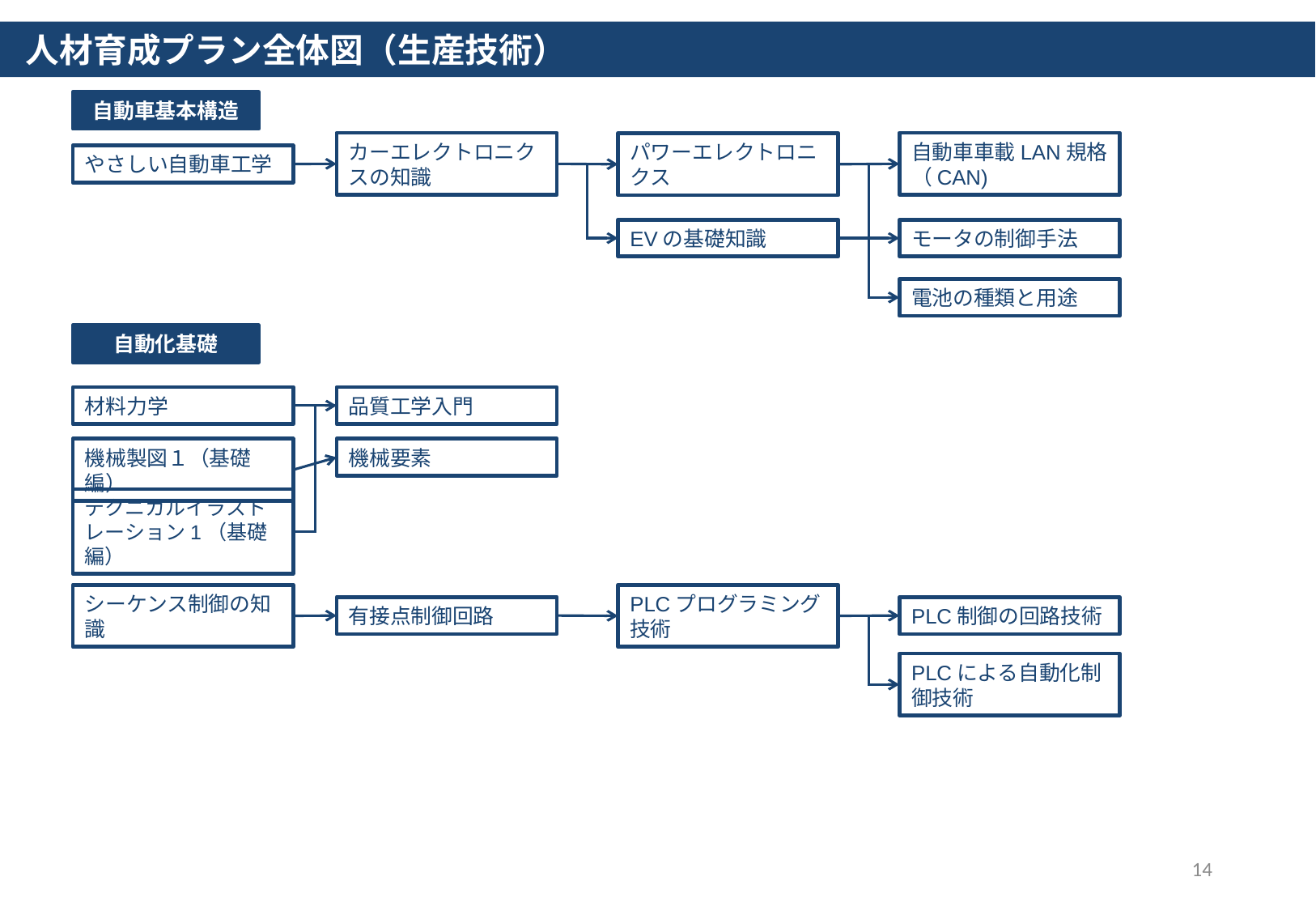

人材育成プラン全体図（生産技術）
自動車基本構造
カーエレクトロニクスの知識
自動車車載LAN規格（CAN)
パワーエレクトロニクス
やさしい自動車工学
EVの基礎知識
モータの制御手法
電池の種類と用途
自動化基礎
材料力学
品質工学入門
機械製図１（基礎編）
機械要素
テクニカルイラストレーション1（基礎編）
PLCプログラミング技術
シーケンス制御の知識
有接点制御回路
PLC制御の回路技術
PLCによる自動化制御技術
14